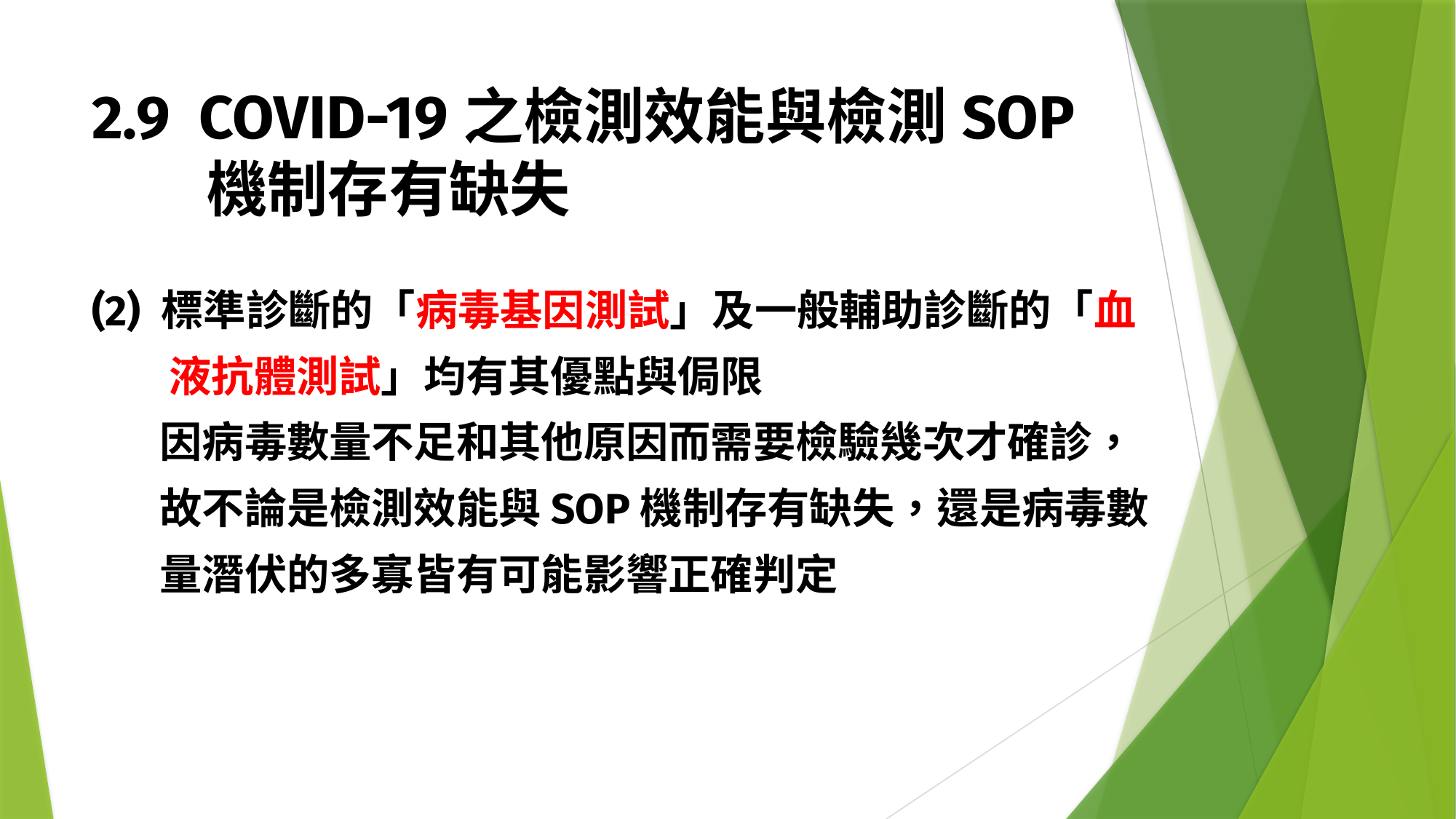

# 2.9  COVID-19之檢測效能與檢測SOP 機制存有缺失
(2) 標準診斷的「病毒基因測試」及一般輔助診斷的「血
       液抗體測試」均有其優點與侷限
      因病毒數量不足和其他原因而需要檢驗幾次才確診，
      故不論是檢測效能與SOP機制存有缺失，還是病毒數
      量潛伏的多寡皆有可能影響正確判定